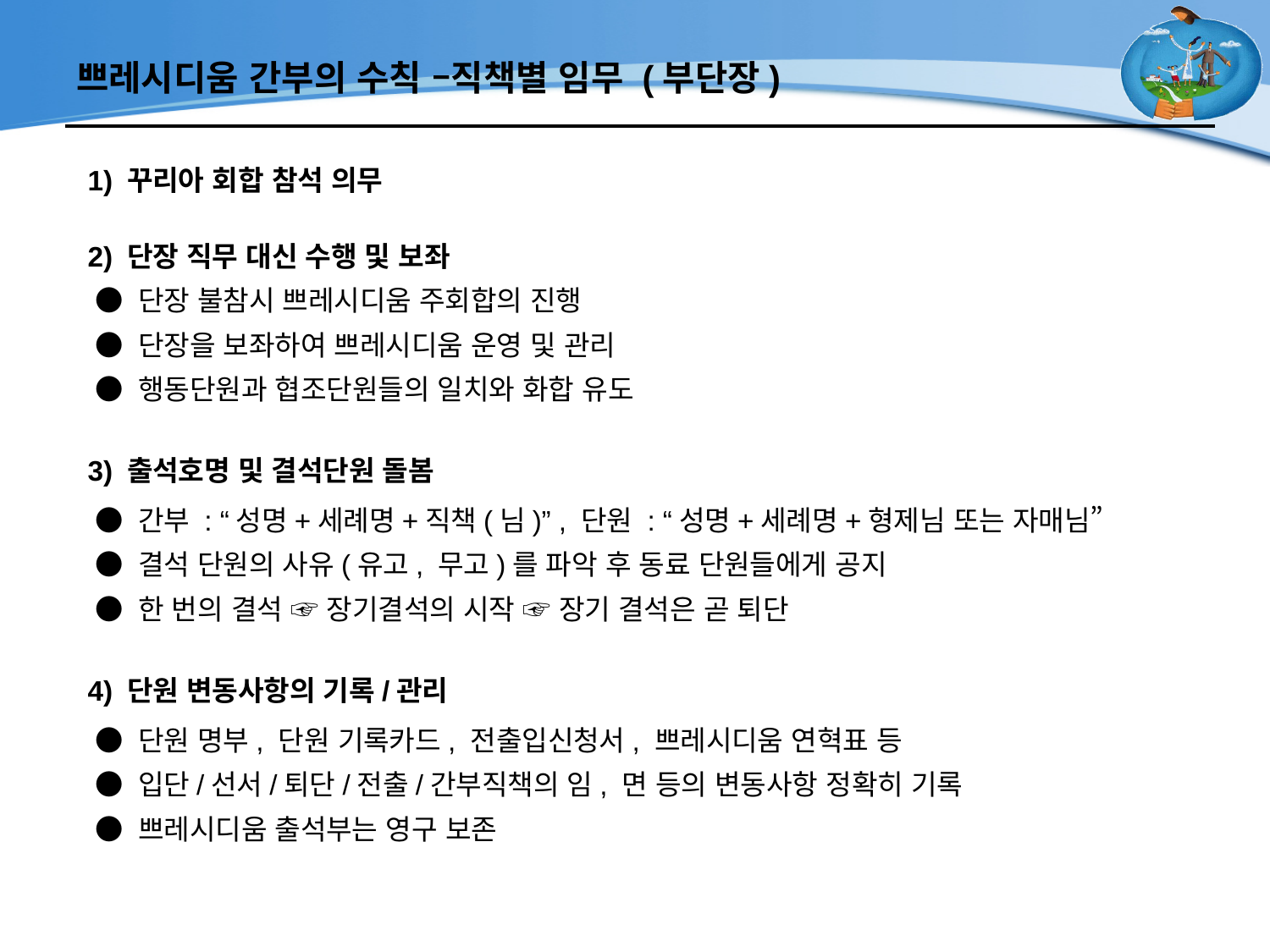

# 쁘레시디움 간부의 수칙 –직책별 임무 (부단장)
1) 꾸리아 회합 참석 의무

2) 단장 직무 대신 수행 및 보좌
 ● 단장 불참시 쁘레시디움 주회합의 진행
 ● 단장을 보좌하여 쁘레시디움 운영 및 관리
 ● 행동단원과 협조단원들의 일치와 화합 유도

3) 출석호명 및 결석단원 돌봄
 ● 간부 : “성명+세례명+직책(님)” , 단원 : “성명+세례명+형제님 또는 자매님”
 ● 결석 단원의 사유(유고, 무고)를 파악 후 동료 단원들에게 공지
 ● 한 번의 결석 ☞ 장기결석의 시작 ☞ 장기 결석은 곧 퇴단

4) 단원 변동사항의 기록/관리
 ● 단원 명부, 단원 기록카드, 전출입신청서, 쁘레시디움 연혁표 등
 ● 입단/선서/퇴단/전출/간부직책의 임, 면 등의 변동사항 정확히 기록
 ● 쁘레시디움 출석부는 영구 보존